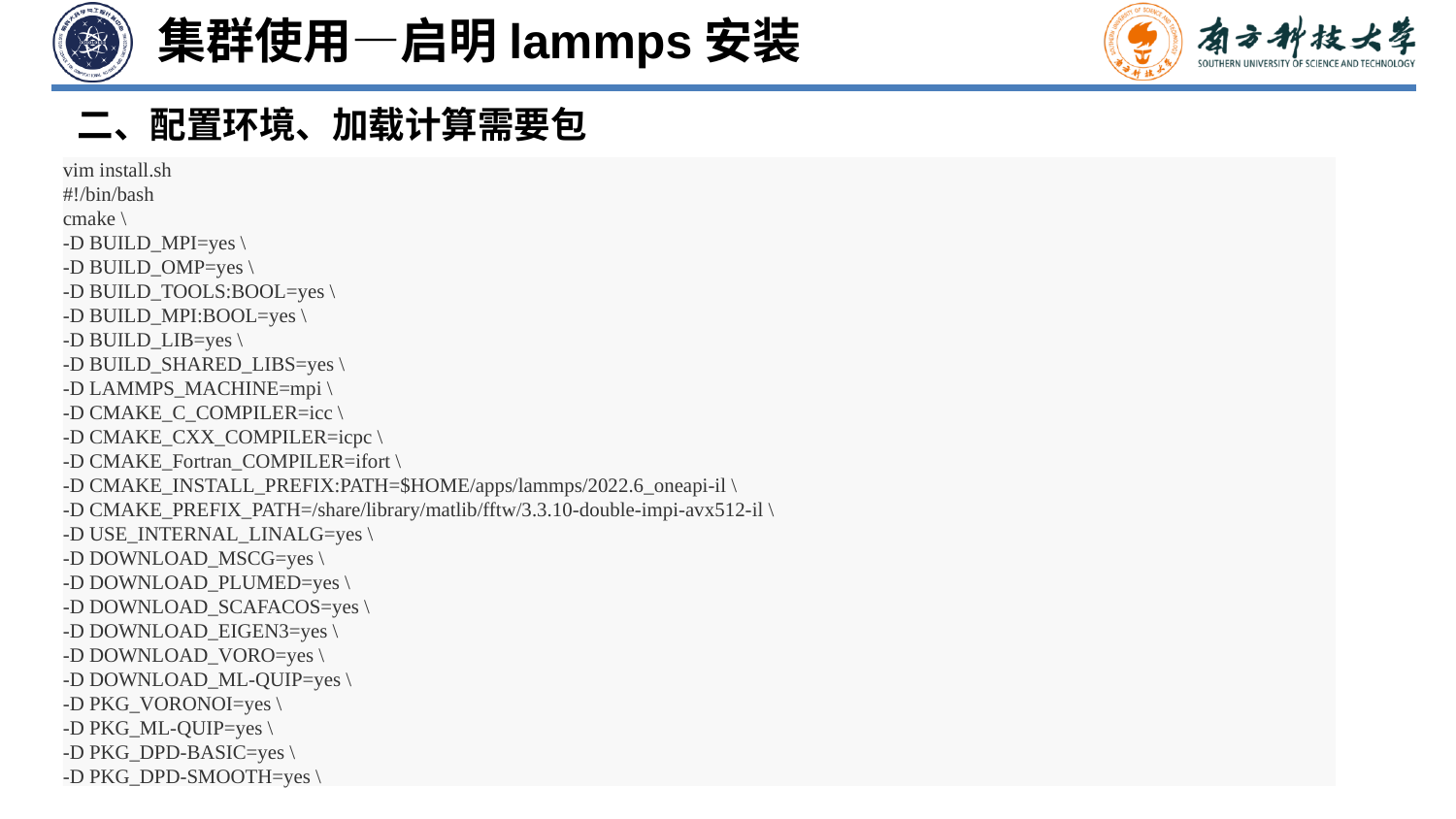

集群使用—启明lammps安装
二、配置环境、加载计算需要包
vim install.sh
#!/bin/bash
cmake \
-D BUILD_MPI=yes \
-D BUILD_OMP=yes \
-D BUILD_TOOLS:BOOL=yes \
-D BUILD_MPI:BOOL=yes \
-D BUILD_LIB=yes \
-D BUILD_SHARED_LIBS=yes \
-D LAMMPS_MACHINE=mpi \
-D CMAKE_C_COMPILER=icc \
-D CMAKE_CXX_COMPILER=icpc \
-D CMAKE_Fortran_COMPILER=ifort \
-D CMAKE_INSTALL_PREFIX:PATH=$HOME/apps/lammps/2022.6_oneapi-il \
-D CMAKE_PREFIX_PATH=/share/library/matlib/fftw/3.3.10-double-impi-avx512-il \
-D USE_INTERNAL_LINALG=yes \
-D DOWNLOAD_MSCG=yes \
-D DOWNLOAD_PLUMED=yes \
-D DOWNLOAD_SCAFACOS=yes \
-D DOWNLOAD_EIGEN3=yes \
-D DOWNLOAD_VORO=yes \
-D DOWNLOAD_ML-QUIP=yes \
-D PKG_VORONOI=yes \
-D PKG_ML-QUIP=yes \
-D PKG_DPD-BASIC=yes \
-D PKG_DPD-SMOOTH=yes \